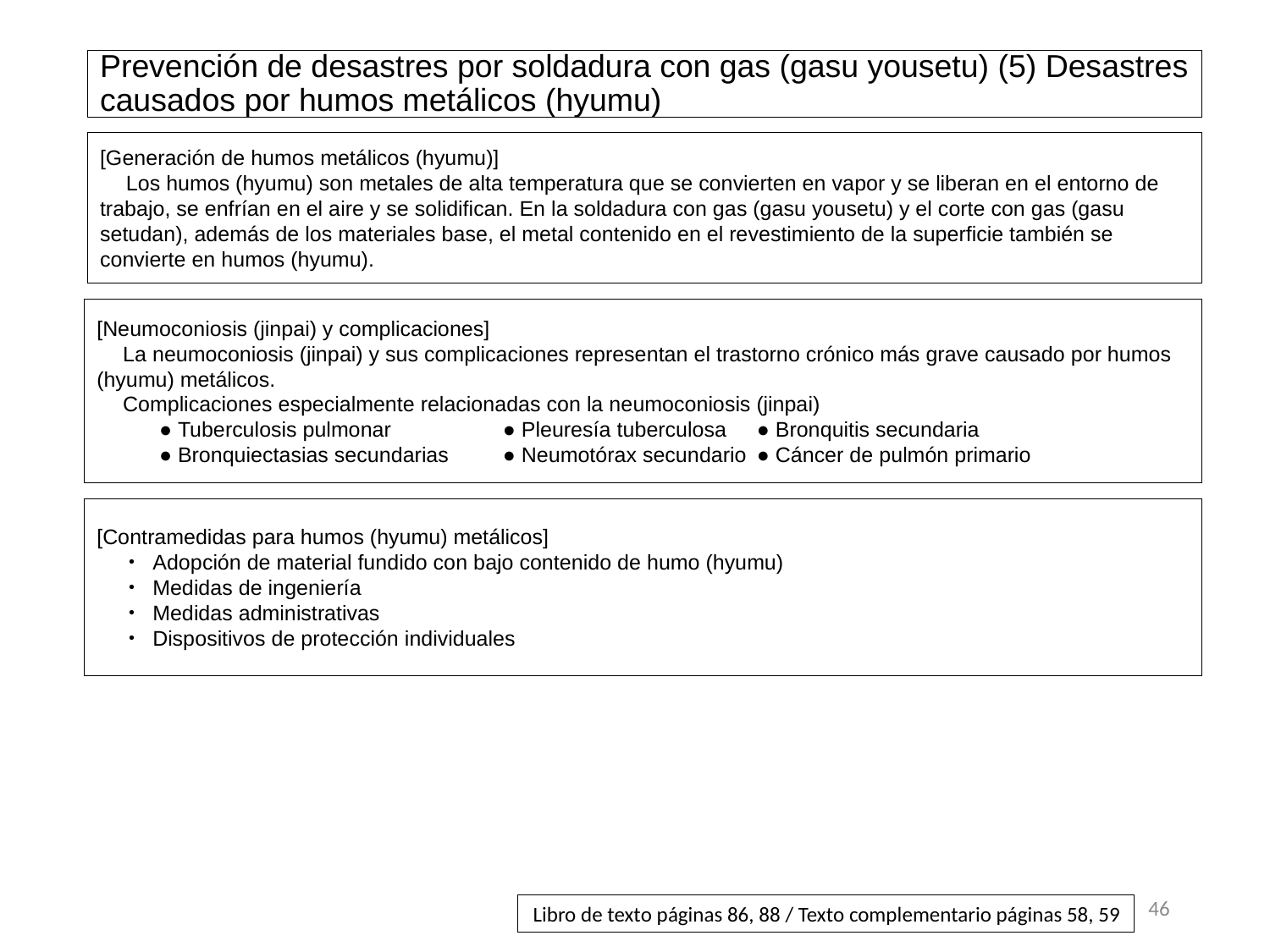

# Prevención de desastres por soldadura con gas (gasu yousetu) (5) Desastres causados por humos metálicos (hyumu)
[Generación de humos metálicos (hyumu)]
　Los humos (hyumu) son metales de alta temperatura que se convierten en vapor y se liberan en el entorno de trabajo, se enfrían en el aire y se solidifican. En la soldadura con gas (gasu yousetu) y el corte con gas (gasu setudan), además de los materiales base, el metal contenido en el revestimiento de la superficie también se convierte en humos (hyumu).
[Neumoconiosis (jinpai) y complicaciones]
　La neumoconiosis (jinpai) y sus complicaciones representan el trastorno crónico más grave causado por humos (hyumu) metálicos.
　Complicaciones especialmente relacionadas con la neumoconiosis (jinpai)
● Tuberculosis pulmonar	● Pleuresía tuberculosa	● Bronquitis secundaria
● Bronquiectasias secundarias	● Neumotórax secundario	● Cáncer de pulmón primario
[Contramedidas para humos (hyumu) metálicos]
・ Adopción de material fundido con bajo contenido de humo (hyumu)
・ Medidas de ingeniería
・ Medidas administrativas
・ Dispositivos de protección individuales
46
Libro de texto páginas 86, 88 / Texto complementario páginas 58, 59